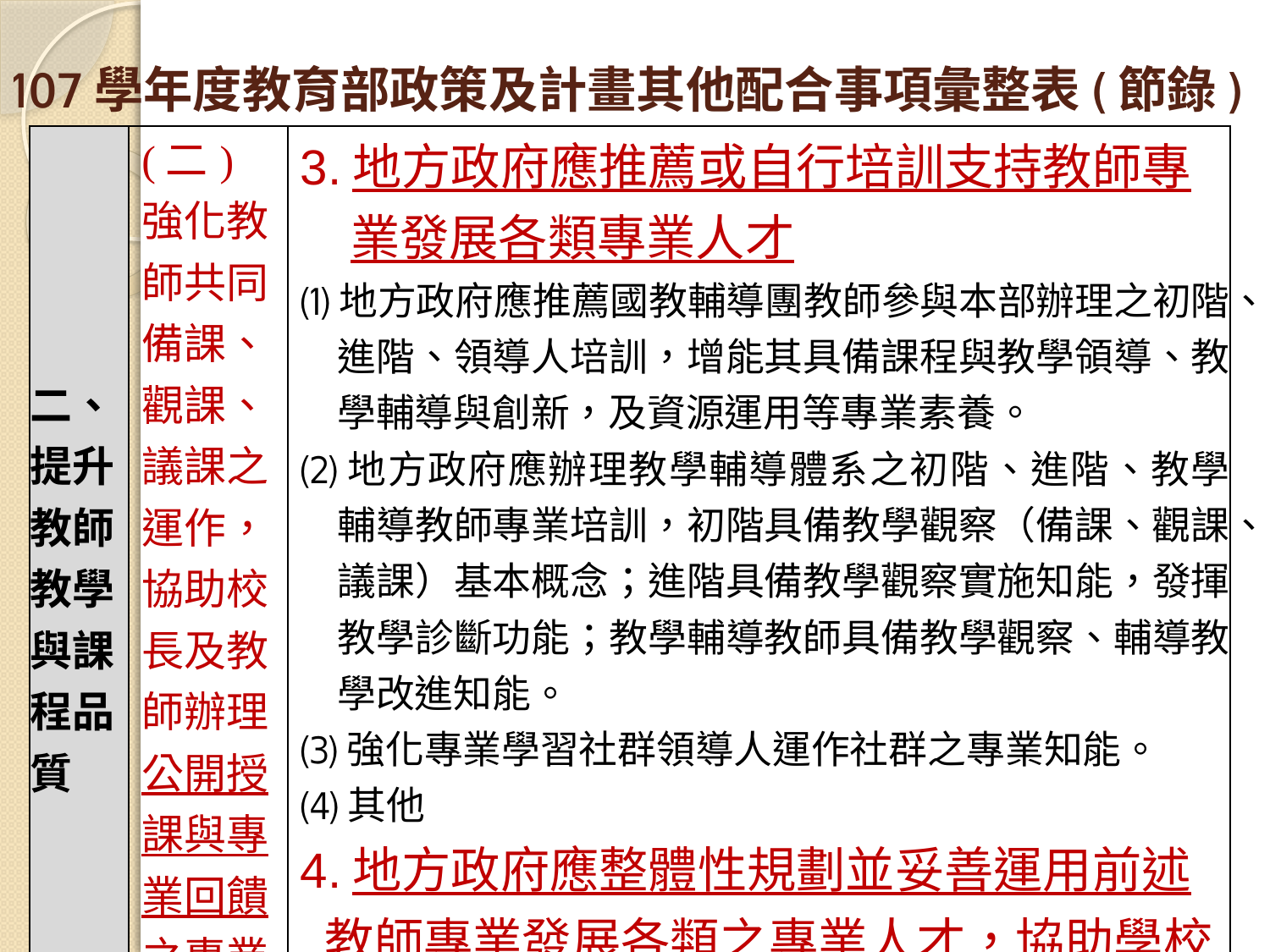

# 107學年度教育部政策及計畫其他配合事項彙整表(節錄)
| 二、提升教師教學與課程品質 | (二) 強化教師共同備課、觀課、議課之運作，協助校長及教師辦理公開授課與專業回饋之專業成長 | 3.地方政府應推薦或自行培訓支持教師專業發展各類專業人才 (1)地方政府應推薦國教輔導團教師參與本部辦理之初階、進階、領導人培訓，增能其具備課程與教學領導、教學輔導與創新，及資源運用等專業素養。 (2)地方政府應辦理教學輔導體系之初階、進階、教學輔導教師專業培訓，初階具備教學觀察（備課、觀課、議課）基本概念；進階具備教學觀察實施知能，發揮教學診斷功能；教學輔導教師具備教學觀察、輔導教學改進知能。 (3)強化專業學習社群領導人運作社群之專業知能。 (4)其他 4.地方政府應整體性規劃並妥善運用前述教師專業發展各類之專業人才，協助學校進行公開授課與專業回饋。 |
| --- | --- | --- |